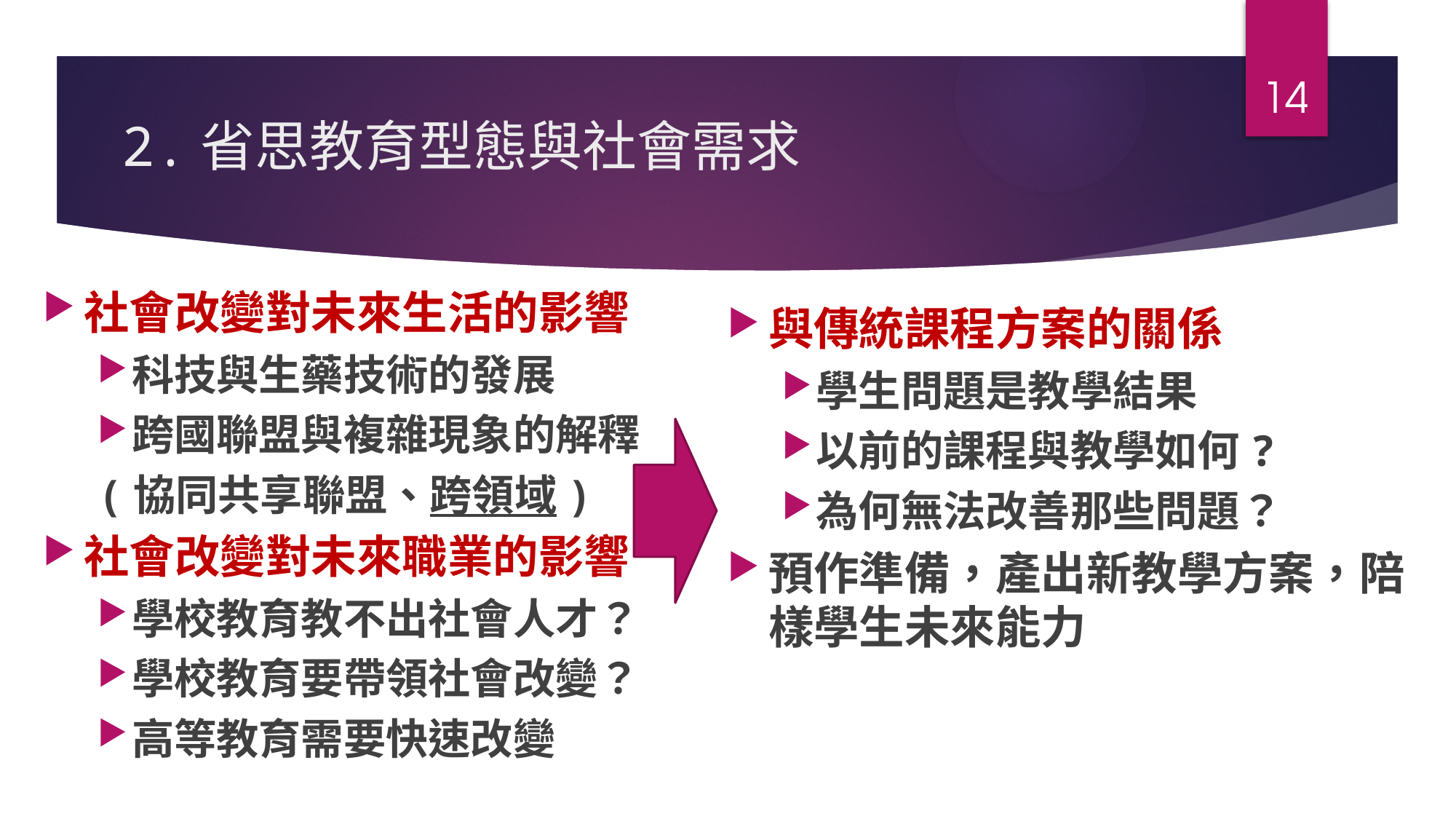

14
# 2.省思教育型態與社會需求
社會改變對未來生活的影響
科技與生藥技術的發展
跨國聯盟與複雜現象的解釋
(協同共享聯盟、跨領域)
社會改變對未來職業的影響
學校教育教不出社會人才？
學校教育要帶領社會改變？
高等教育需要快速改變

與傳統課程方案的關係
學生問題是教學結果
以前的課程與教學如何?
為何無法改善那些問題？
預作準備，產出新教學方案，陪樣學生未來能力